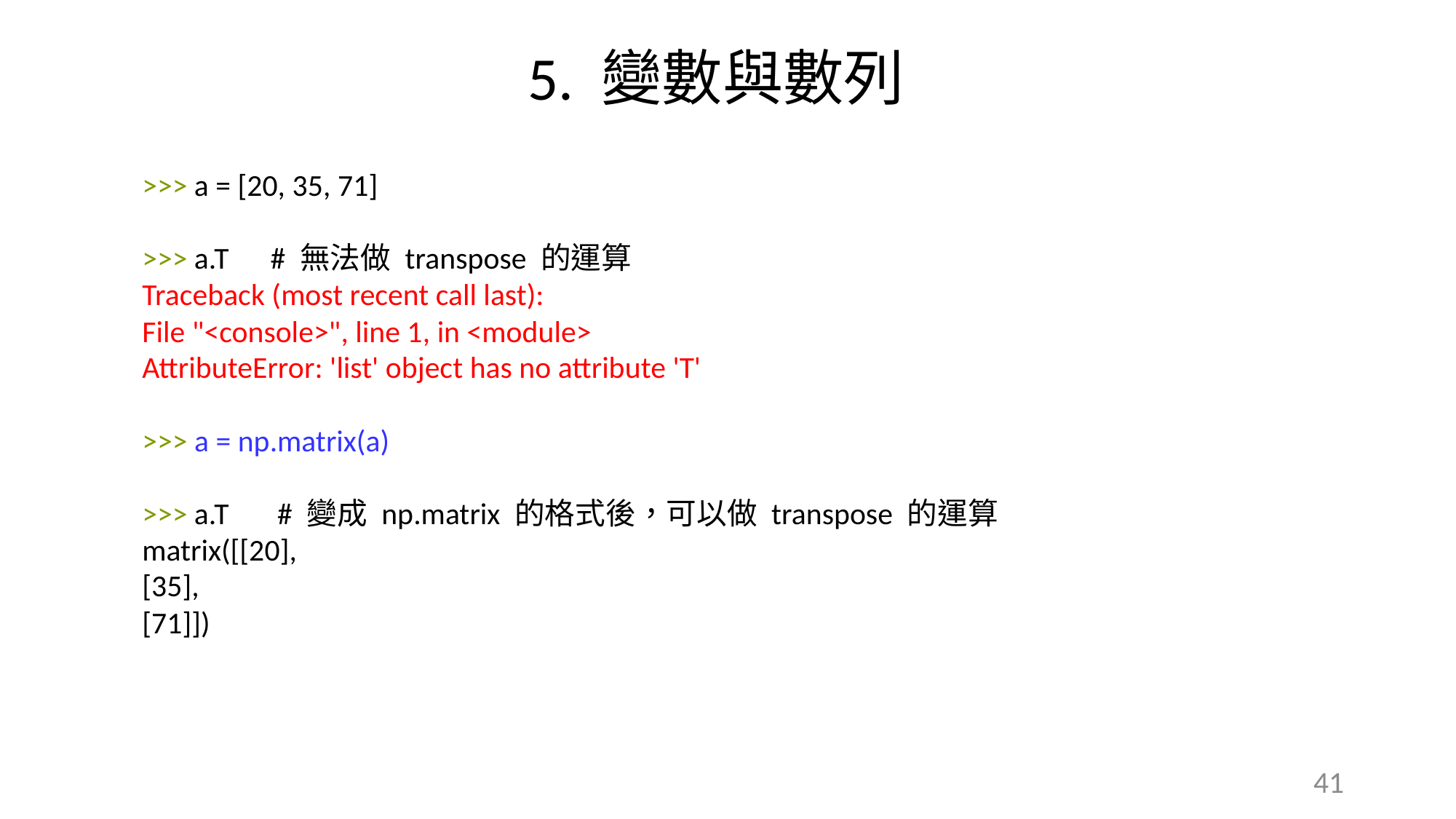

5. 變數與數列
>>> a = [20, 35, 71]
>>> a.T      # 無法做 transpose 的運算
Traceback (most recent call last):
File "<console>", line 1, in <module>
AttributeError: 'list' object has no attribute 'T'
>>> a = np.matrix(a)
>>> a.T       # 變成 np.matrix 的格式後，可以做 transpose 的運算
matrix([[20],
[35],
[71]])
41